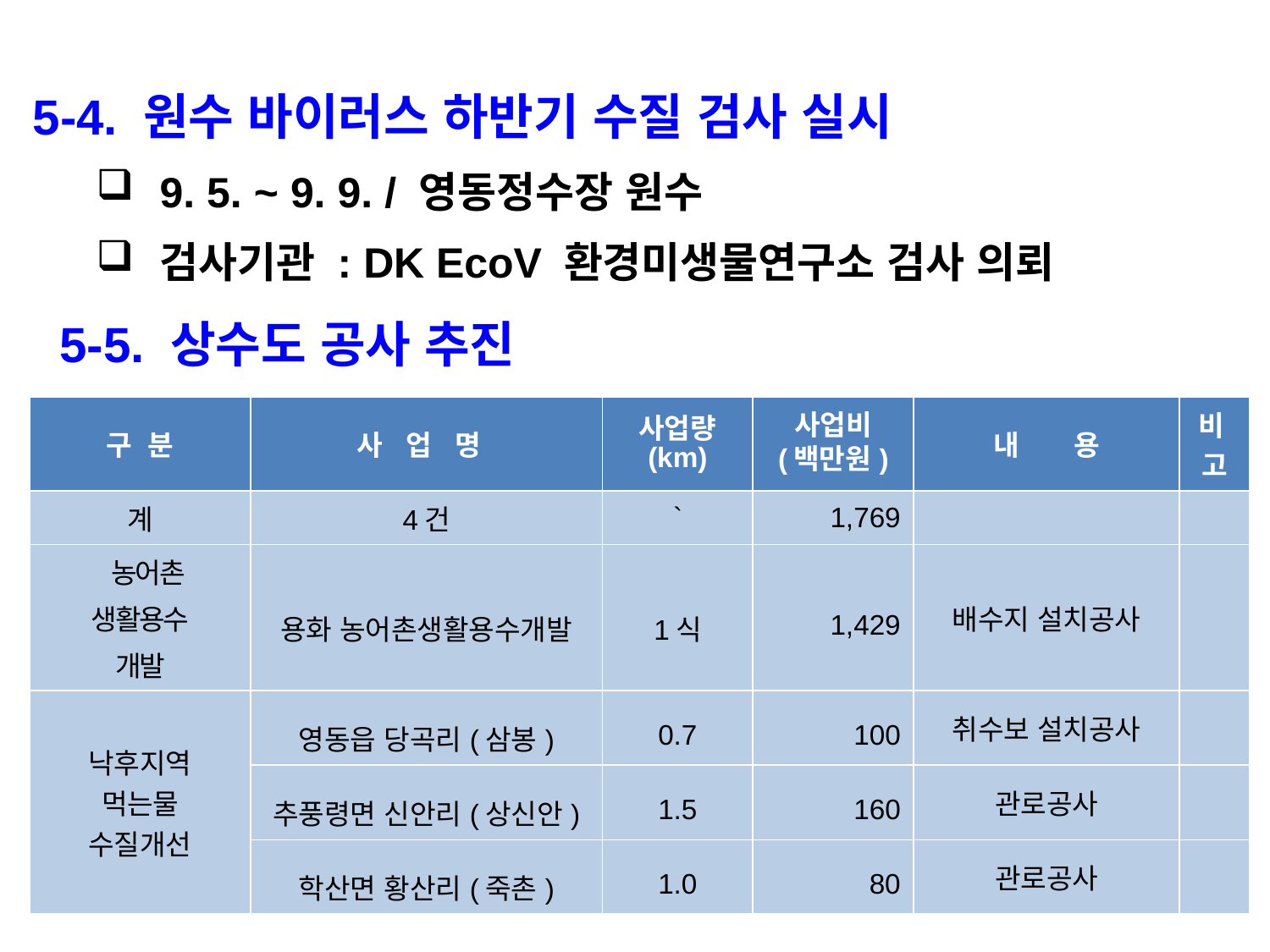

5-4. 원수 바이러스 하반기 수질 검사 실시
9. 5. ~ 9. 9. / 영동정수장 원수
검사기관 : DK EcoV 환경미생물연구소 검사 의뢰
5-5. 상수도 공사 추진
| 구 분 | 사 업 명 | 사업량 (km) | 사업비 (백만원) | 내 용 | 비 고 |
| --- | --- | --- | --- | --- | --- |
| 계 | 4건 | ` | 1,769 |  |  |
| 농어촌 생활용수 개발 | 용화 농어촌생활용수개발 | 1식 | 1,429 | 배수지 설치공사 |  |
| 낙후지역 먹는물 수질개선 | 영동읍 당곡리(삼봉) | 0.7 | 100 | 취수보 설치공사 |  |
|  | 추풍령면 신안리(상신안) | 1.5 | 160 | 관로공사 |  |
|  | 학산면 황산리(죽촌) | 1.0 | 80 | 관로공사 |  |